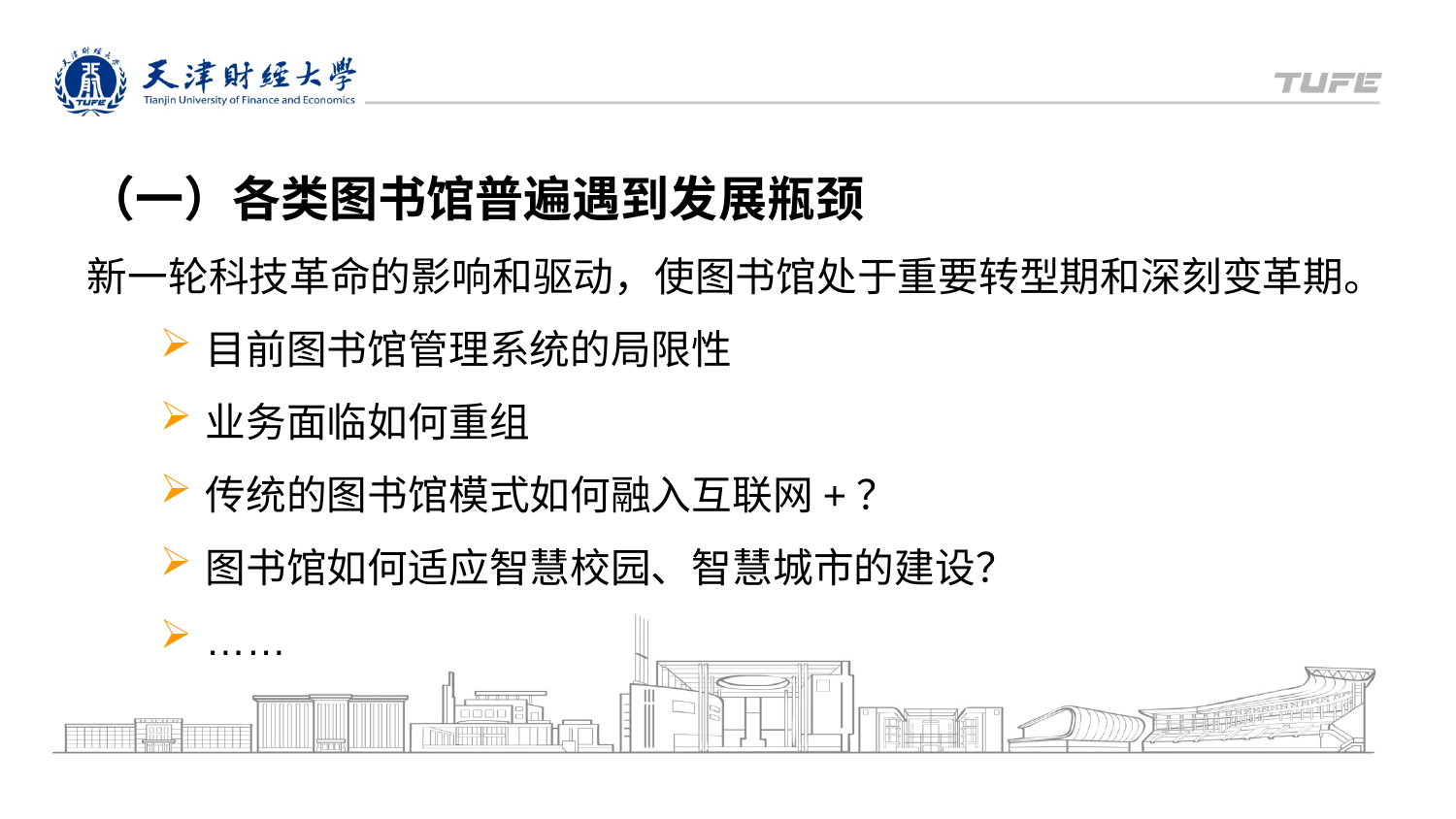

（一）各类图书馆普遍遇到发展瓶颈
新一轮科技革命的影响和驱动，使图书馆处于重要转型期和深刻变革期。
目前图书馆管理系统的局限性
业务面临如何重组
传统的图书馆模式如何融入互联网+？
图书馆如何适应智慧校园、智慧城市的建设？
……

天津财经大学XX
XXXX年X月X日